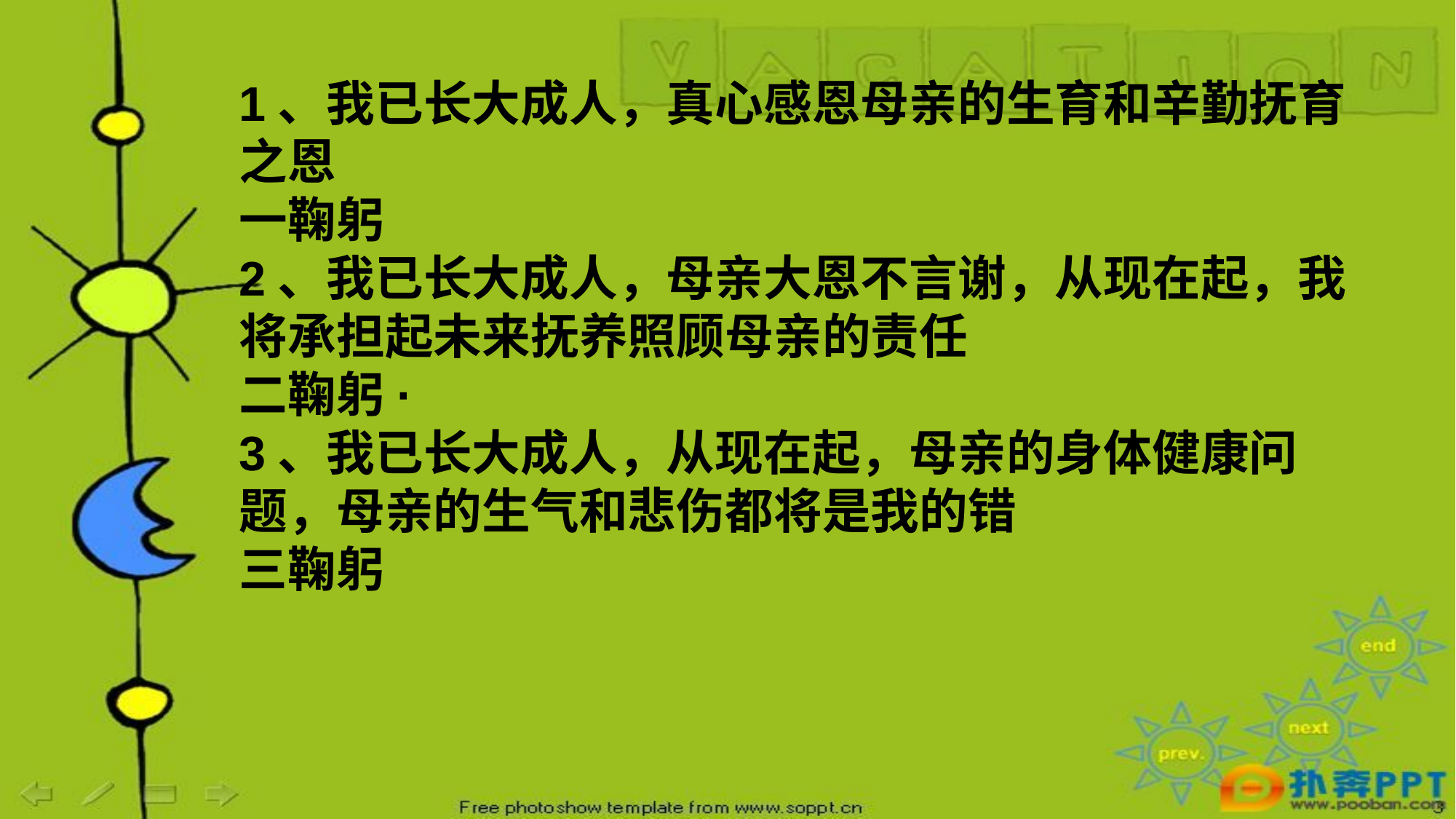

1、我已长大成人，真心感恩母亲的生育和辛勤抚育之恩
一鞠躬
2、我已长大成人，母亲大恩不言谢，从现在起，我将承担起未来抚养照顾母亲的责任
二鞠躬·
3、我已长大成人，从现在起，母亲的身体健康问题，母亲的生气和悲伤都将是我的错
三鞠躬